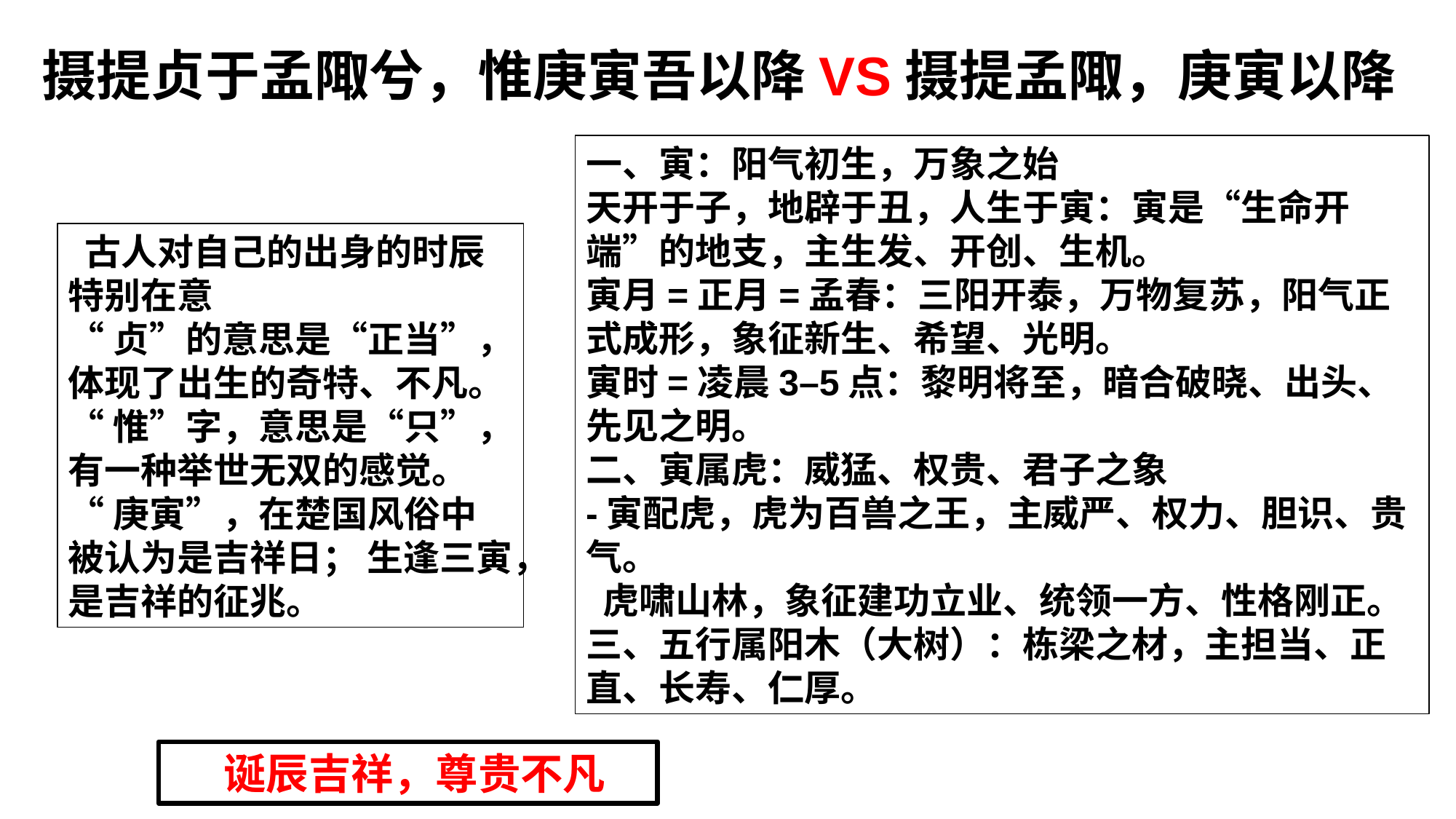

摄提贞于孟陬兮，惟庚寅吾以降VS摄提孟陬，庚寅以降
一、寅：阳气初生，万象之始
天开于子，地辟于丑，人生于寅：寅是“生命开端”的地支，主生发、开创、生机。
寅月=正月=孟春：三阳开泰，万物复苏，阳气正式成形，象征新生、希望、光明。
寅时=凌晨3–5点：黎明将至，暗合破晓、出头、先见之明。
二、寅属虎：威猛、权贵、君子之象
-寅配虎，虎为百兽之王，主威严、权力、胆识、贵气。
 虎啸山林，象征建功立业、统领一方、性格刚正。
三、五行属阳木（大树）：栋梁之材，主担当、正直、长寿、仁厚。
 古人对自己的出身的时辰特别在意
“贞”的意思是“正当”，体现了出生的奇特、不凡。
“惟”字，意思是“只”，有一种举世无双的感觉。
“庚寅”，在楚国风俗中被认为是吉祥日； 生逢三寅，是吉祥的征兆。
诞辰吉祥，尊贵不凡